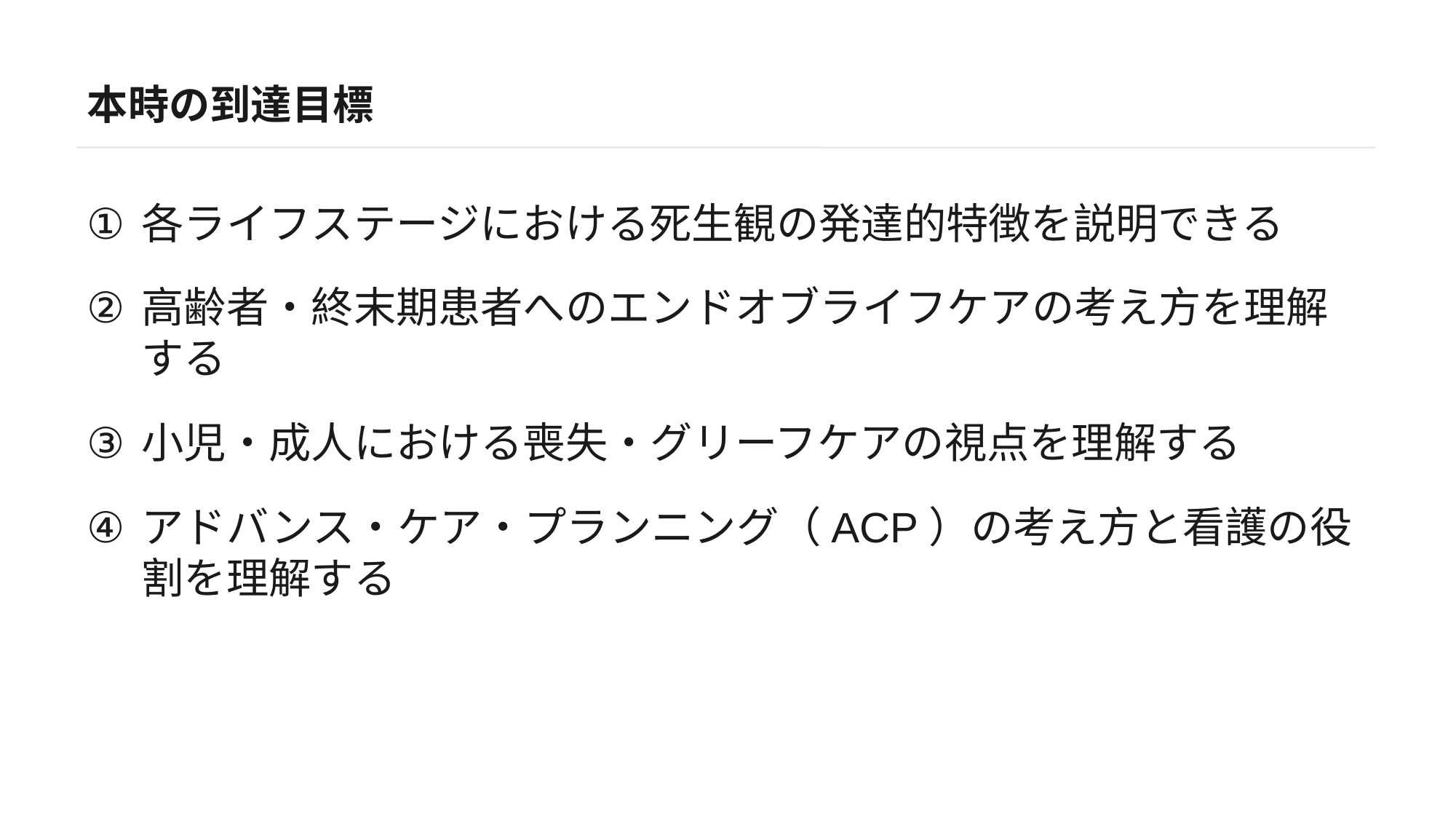

本時の到達目標

各ライフステージにおける死生観の発達的特徴を説明できる
高齢者・終末期患者へのエンドオブライフケアの考え方を理解する
小児・成人における喪失・グリーフケアの視点を理解する
アドバンス・ケア・プランニング（ACP）の考え方と看護の役割を理解する